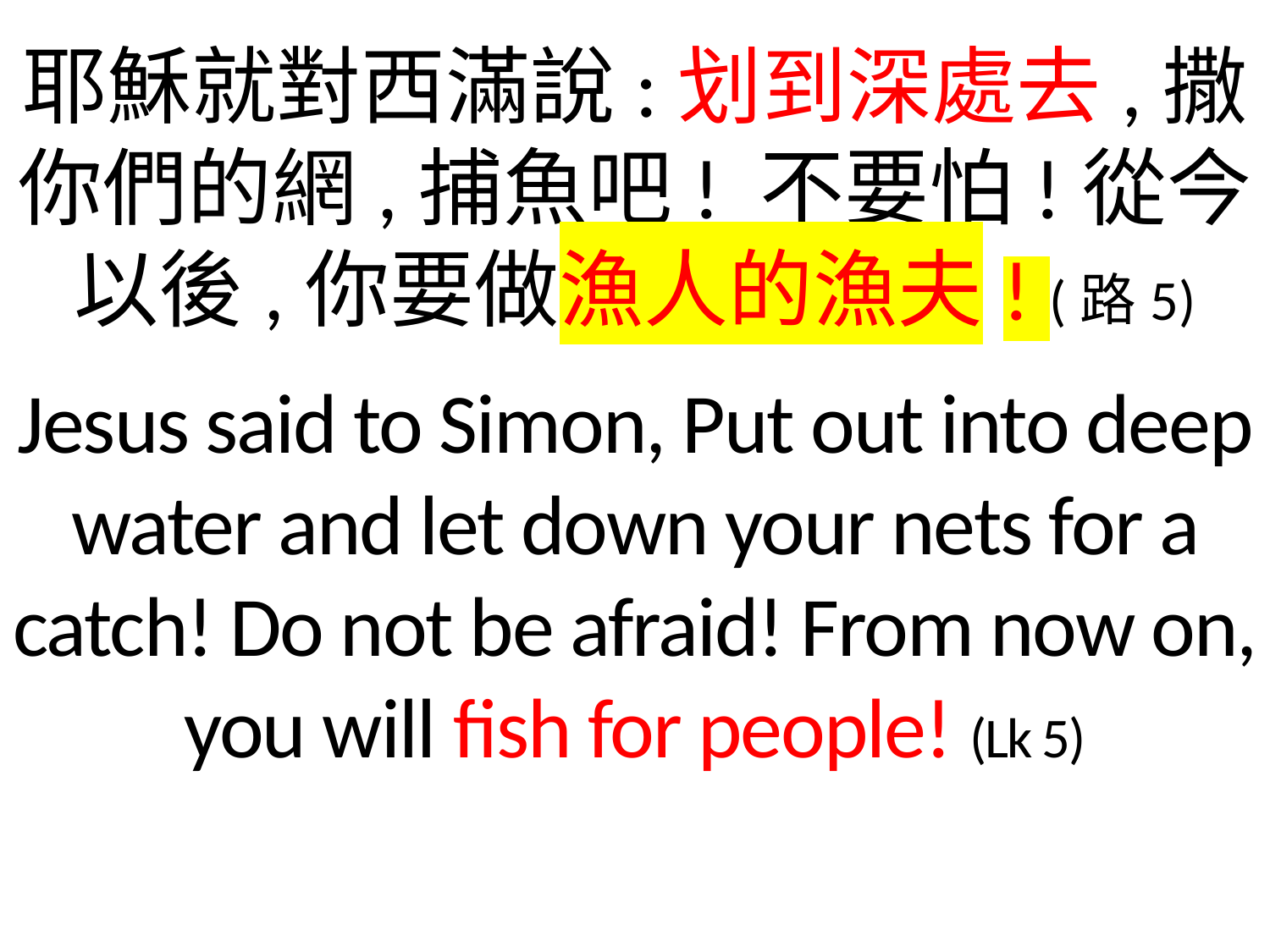

耶穌就對西滿說:划到深處去,撒你們的網,捕魚吧! 不要怕!從今以後,你要做漁人的漁夫! (路5)
Jesus said to Simon, Put out into deep water and let down your nets for a catch! Do not be afraid! From now on, you will fish for people! (Lk 5)